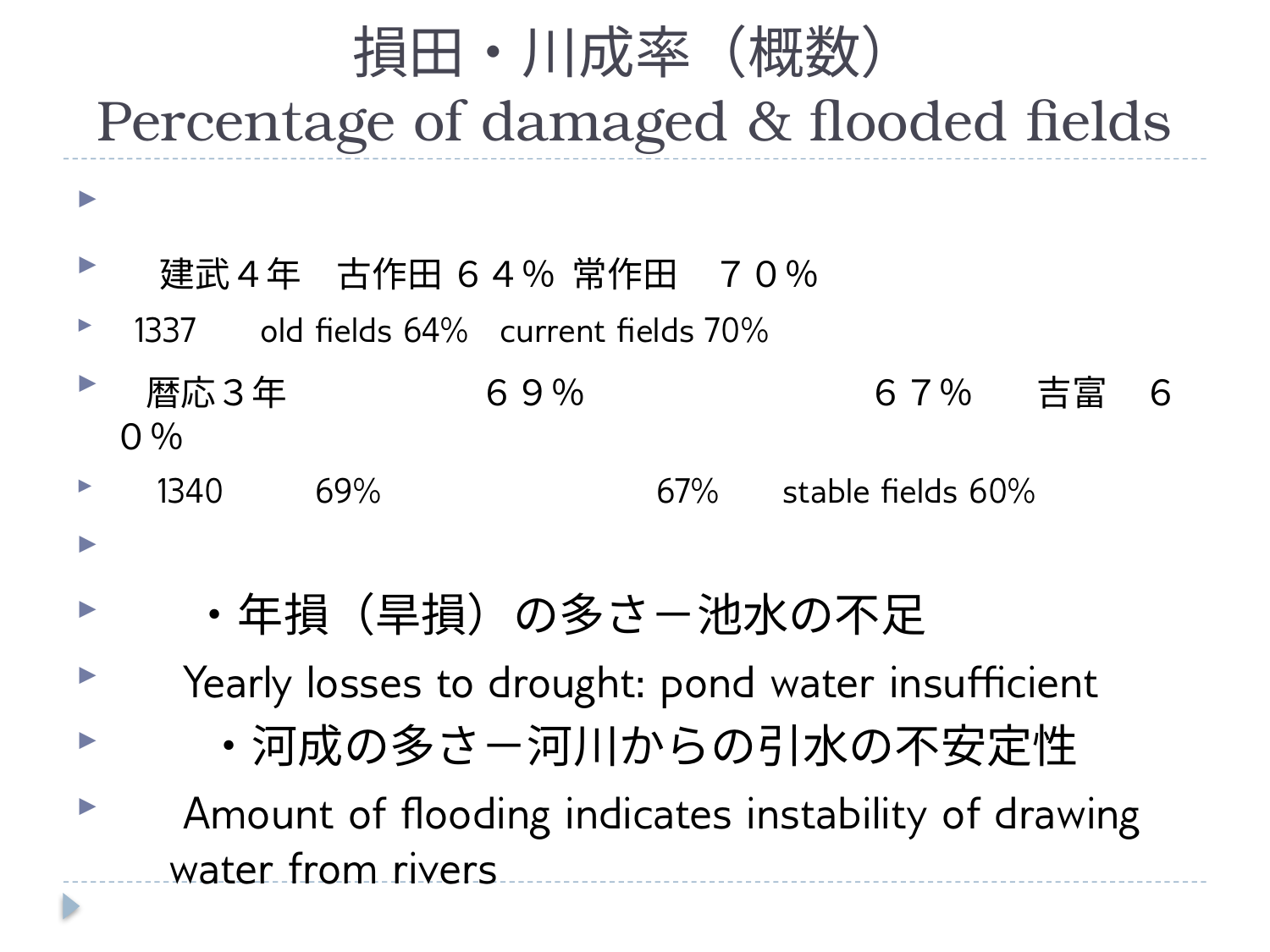

# 損田・川成率（概数） Percentage of damaged & flooded fields

　建武４年　古作田 ６４％  常作田　７０％
  1337      old fields 64%   current fields 70%
  暦応３年　　　　　  ６９％　　　　　　         ６７％        吉富　６０％
　1340 	       69%                          67%      stable fields 60%

  　・年損（旱損）の多さ－池水の不足
     Yearly losses to drought: pond water insufficient
　　・河成の多さ－河川からの引水の不安定性
     Amount of flooding indicates instability of drawing           water from rivers